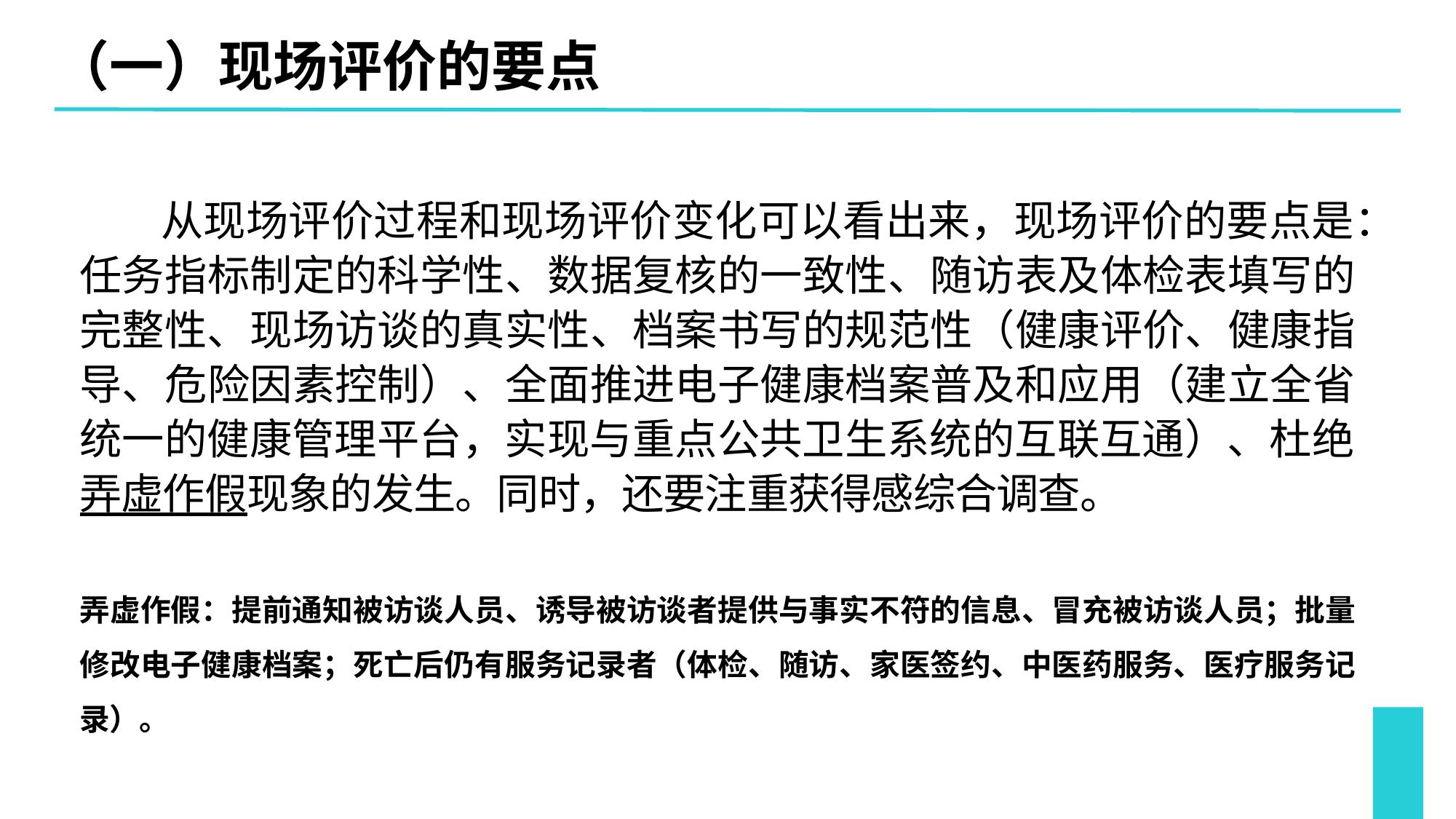

（一）现场评价的要点
       从现场评价过程和现场评价变化可以看出来，现场评价的要点是：任务指标制定的科学性、数据复核的一致性、随访表及体检表填写的完整性、现场访谈的真实性、档案书写的规范性（健康评价、健康指导、危险因素控制）、全面推进电子健康档案普及和应用（建立全省统一的健康管理平台，实现与重点公共卫生系统的互联互通）、杜绝弄虚作假现象的发生。同时，还要注重获得感综合调查。

弄虚作假：提前通知被访谈人员、诱导被访谈者提供与事实不符的信息、冒充被访谈人员；批量修改电子健康档案；死亡后仍有服务记录者（体检、随访、家医签约、中医药服务、医疗服务记录）。